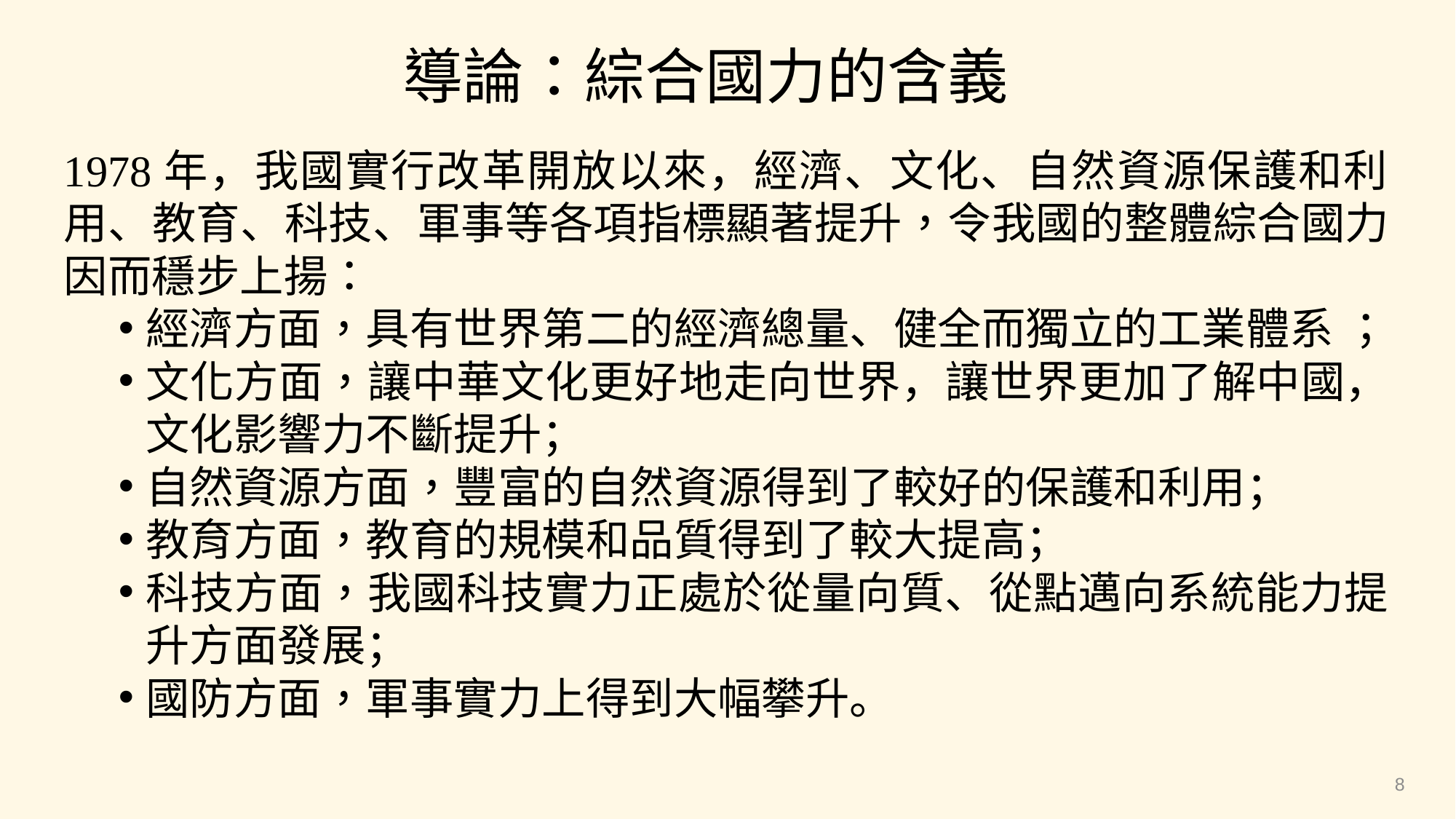

# 導論：綜合國力的含義
1978年，我國實行改革開放以來，經濟、文化、自然資源保護和利用、教育、科技、軍事等各項指標顯著提升，令我國的整體綜合國力因而穩步上揚：
經濟方面，具有世界第二的經濟總量、健全而獨立的工業體系 ；
文化方面，讓中華文化更好地走向世界，讓世界更加了解中國，文化影響力不斷提升；
自然資源方面，豐富的自然資源得到了較好的保護和利用；
教育方面，教育的規模和品質得到了較大提高；
科技方面，我國科技實力正處於從量向質、從點邁向系統能力提升方面發展；
國防方面，軍事實力上得到大幅攀升。